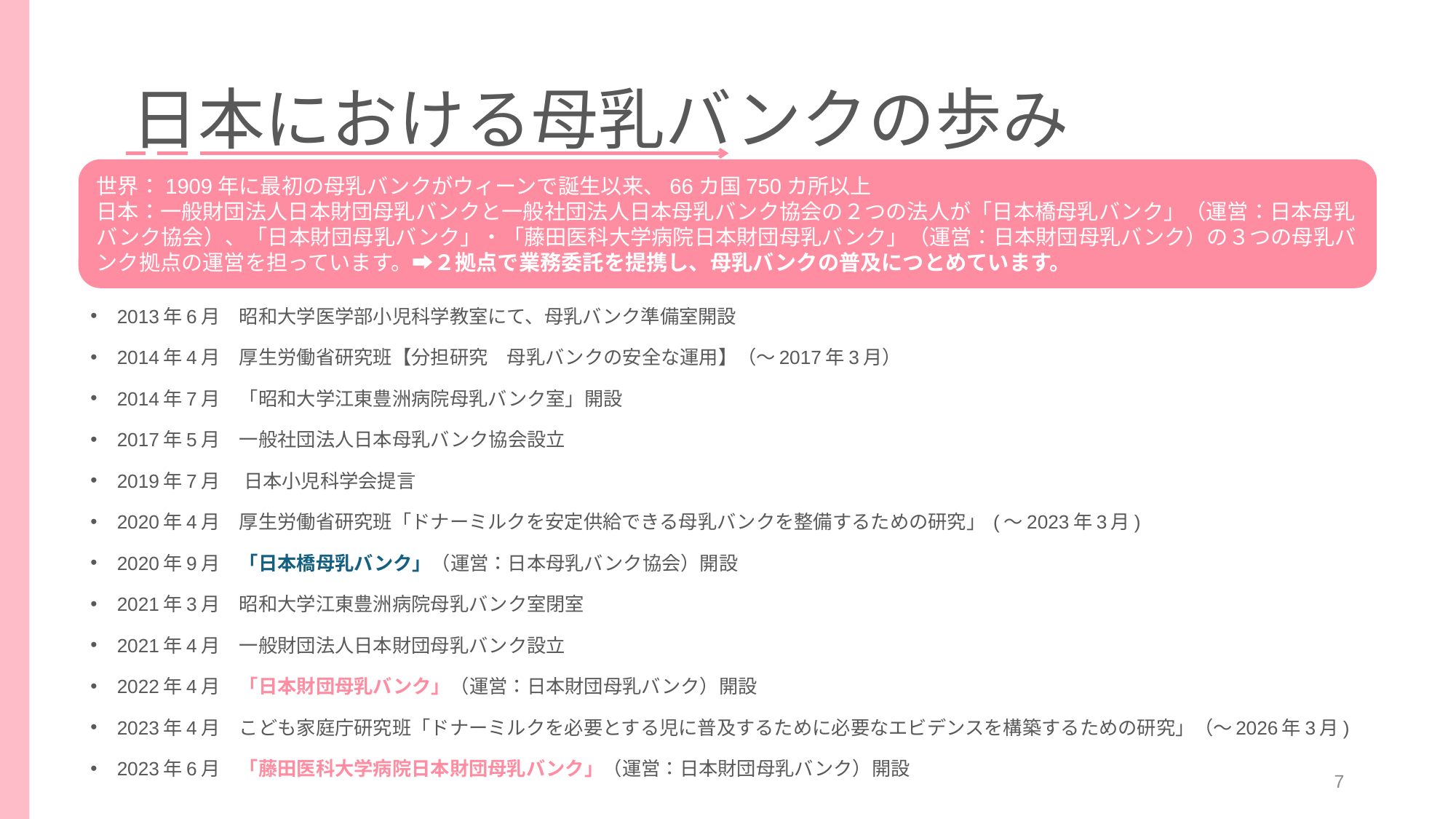

日本における母乳バンクの歩み

世界：1909年に最初の母乳バンクがウィーンで誕生以来、66カ国750カ所以上
日本：⼀般財団法⼈⽇本財団⺟乳バンクと⼀般社団法⼈⽇本⺟乳バンク協会の２つの法人が「日本橋母乳バンク」（運営：日本母乳バンク協会）、「日本財団母乳バンク」・「藤田医科大学病院日本財団母乳バンク」（運営：日本財団母乳バンク）の３つの母乳バンク拠点の運営を担っています。➡２拠点で業務委託を提携し、母乳バンクの普及につとめています。

2013年6月　昭和大学医学部小児科学教室にて、母乳バンク準備室開設
2014年4月　厚生労働省研究班【分担研究　母乳バンクの安全な運用】（～2017年3月）
2014年7月　「昭和大学江東豊洲病院母乳バンク室」開設
2017年5月　一般社団法人日本母乳バンク協会設立
2019年7月　 日本小児科学会提言
2020年4月　厚生労働省研究班「ドナーミルクを安定供給できる母乳バンクを整備するための研究」 (～2023年3月)
2020年9月　「日本橋母乳バンク」（運営：日本母乳バンク協会）開設
2021年3月　昭和大学江東豊洲病院母乳バンク室閉室
2021年4月　一般財団法人日本財団母乳バンク設立
2022年4月　「日本財団母乳バンク」（運営：日本財団母乳バンク）開設
2023年4月　こども家庭庁研究班「ドナーミルクを必要とする児に普及するために必要なエビデンスを構築するための研究」（～2026年3月)
2023年6月　「藤田医科大学病院日本財団母乳バンク」（運営：日本財団母乳バンク）開設
7